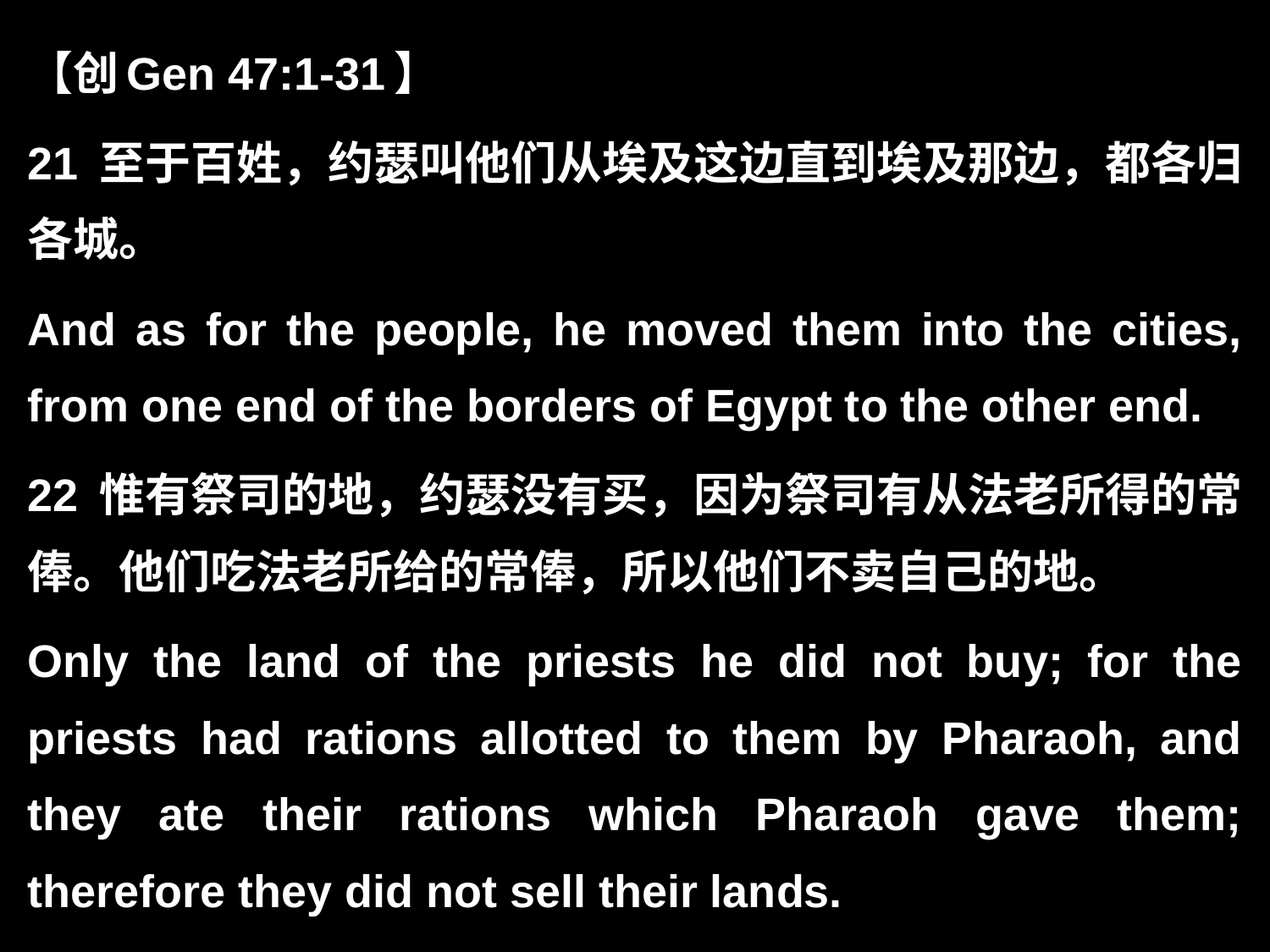

【创Gen 47:1-31】
21 至于百姓，约瑟叫他们从埃及这边直到埃及那边，都各归各城。
And as for the people, he moved them into the cities, from one end of the borders of Egypt to the other end.
22 惟有祭司的地，约瑟没有买，因为祭司有从法老所得的常俸。他们吃法老所给的常俸，所以他们不卖自己的地。
Only the land of the priests he did not buy; for the priests had rations allotted to them by Pharaoh, and they ate their rations which Pharaoh gave them; therefore they did not sell their lands.